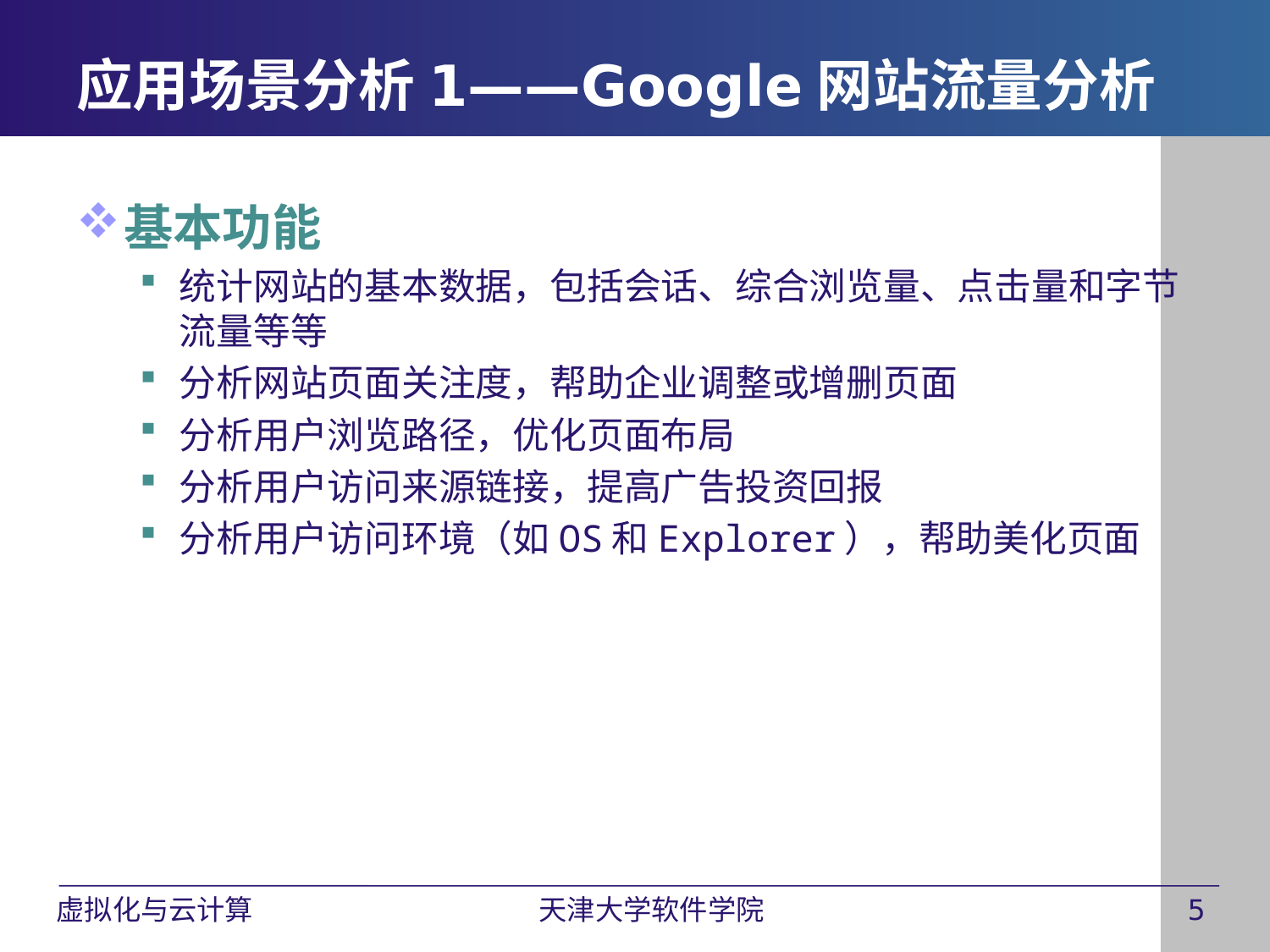

基本功能
统计网站的基本数据，包括会话、综合浏览量、点击量和字节流量等等
分析网站页面关注度，帮助企业调整或增删页面
分析用户浏览路径，优化页面布局
分析用户访问来源链接，提高广告投资回报
分析用户访问环境（如OS和Explorer），帮助美化页面

应用场景分析1——Google网站流量分析